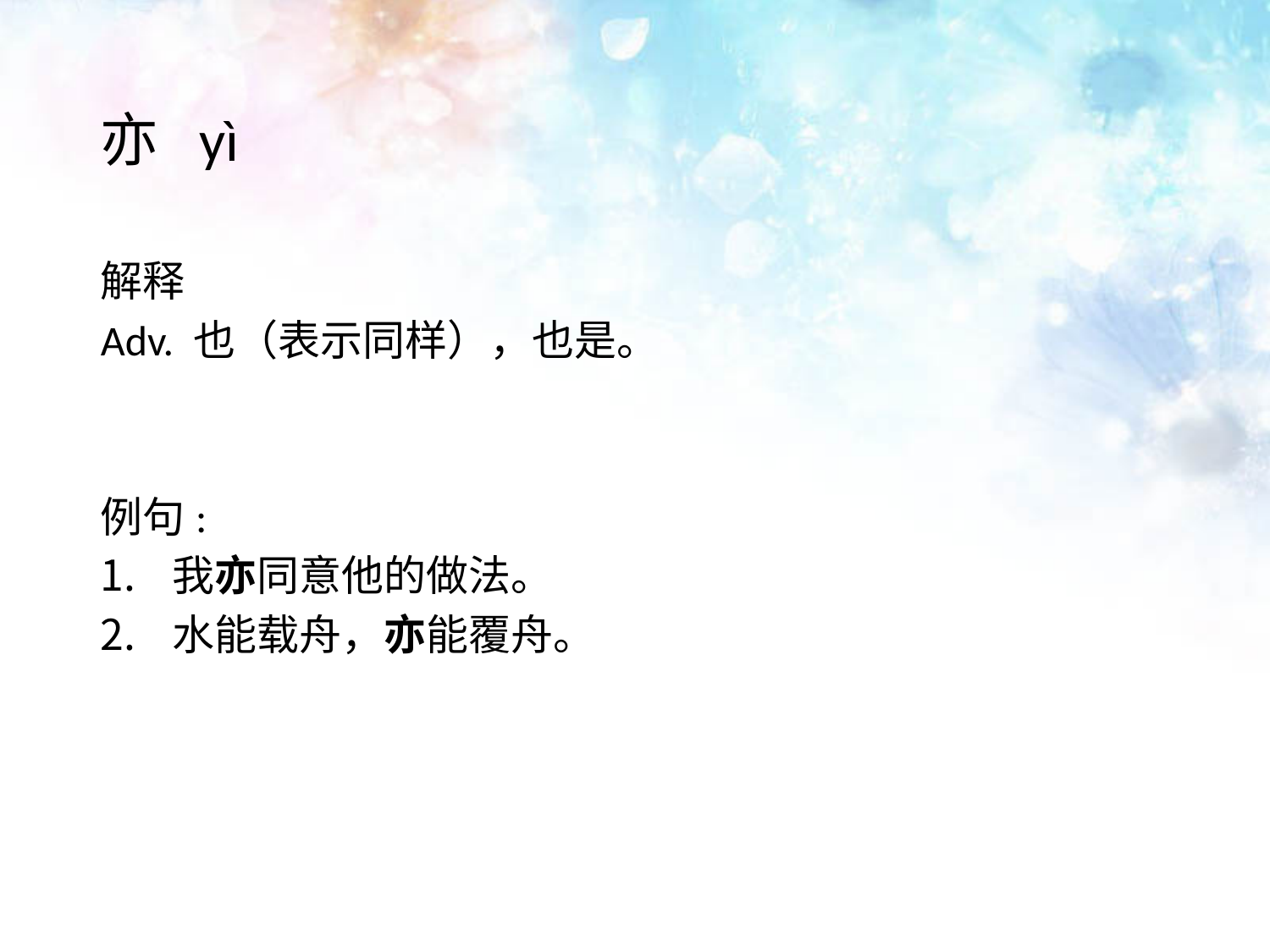

# 亦  yì
解释
Adv. 也（表示同样），也是。

例句:
我亦同意他的做法。
水能载舟，亦能覆舟。